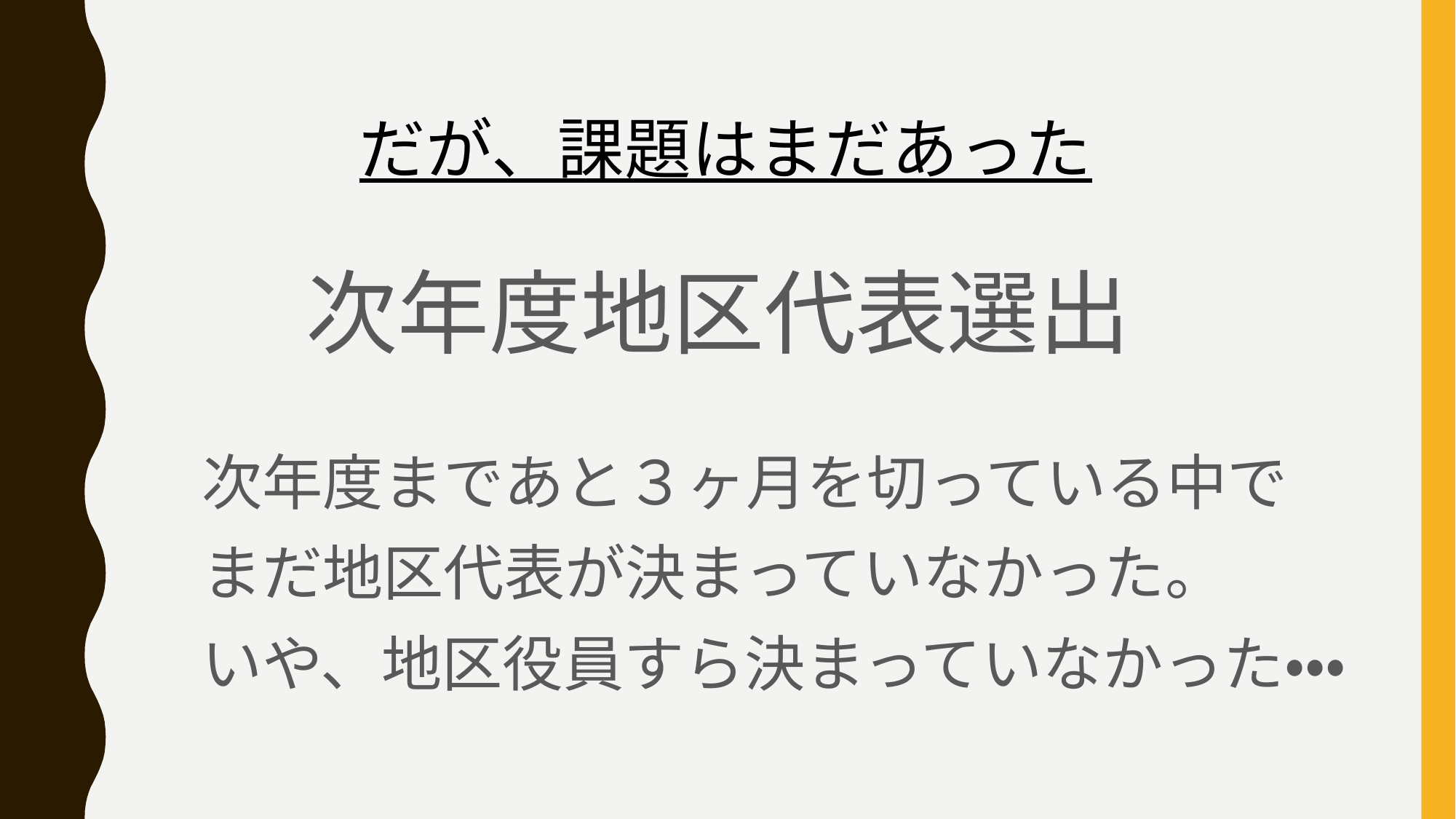

だが、課題はまだあった
次年度地区代表選出
次年度まであと３ヶ月を切っている中で
まだ地区代表が決まっていなかった。
いや、地区役員すら決まっていなかった・・・